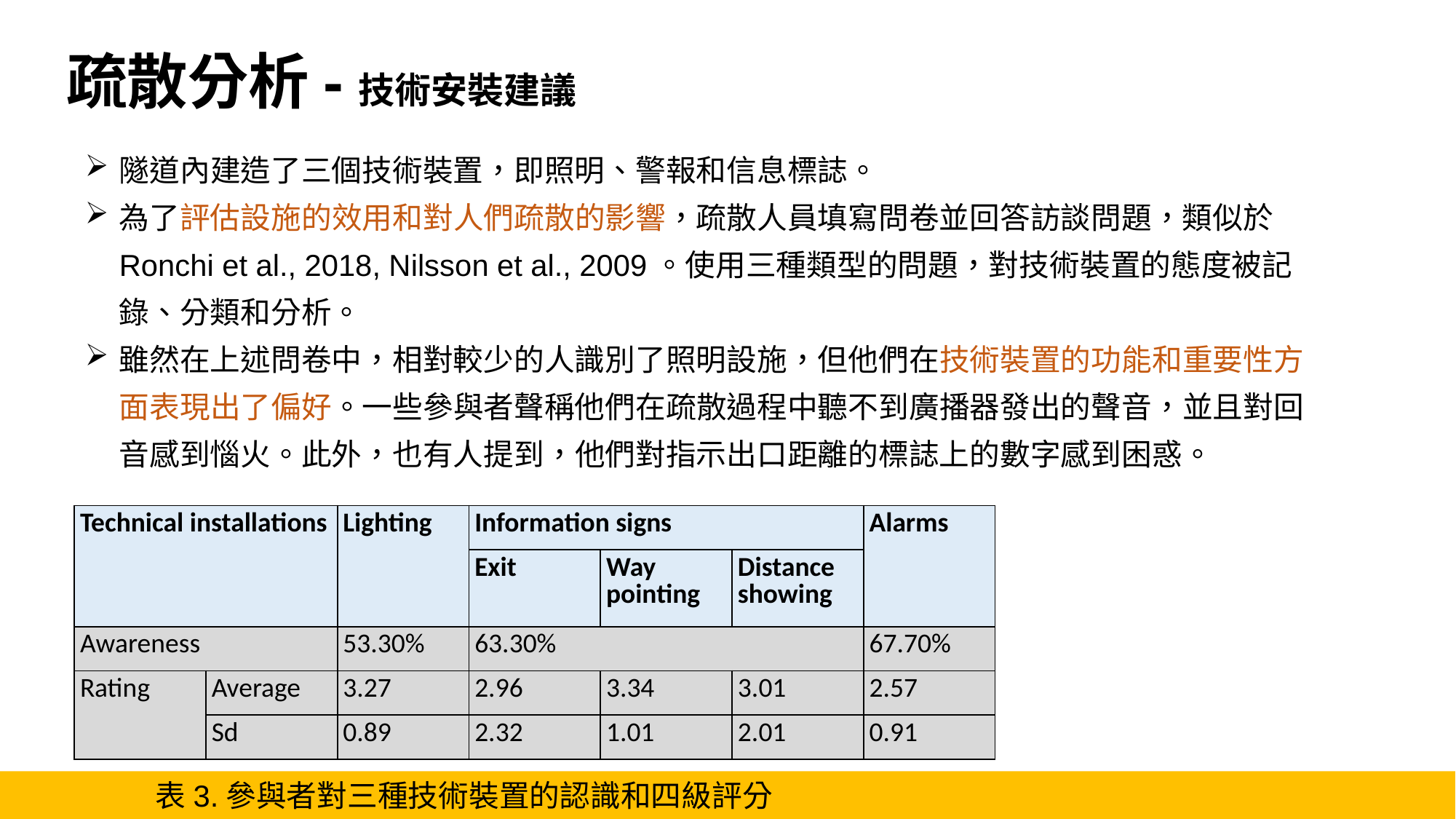

疏散分析-技術安裝建議

隧道內建造了三個技術裝置，即照明、警報和信息標誌。
為了評估設施的效用和對人們疏散的影響，疏散人員填寫問卷並回答訪談問題，類似於Ronchi et al., 2018, Nilsson et al., 2009。使用三種類型的問題，對技術裝置的態度被記錄、分類和分析。
雖然在上述問卷中，相對較少的人識別了照明設施，但他們在技術裝置的功能和重要性方面表現出了偏好。一些參與者聲稱他們在疏散過程中聽不到廣播器發出的聲音，並且對回音感到惱火。此外，也有人提到，他們對指示出口距離的標誌上的數字感到困惑。
| Technical installations |  | Lighting | Information signs |  |  | Alarms |
| --- | --- | --- | --- | --- | --- | --- |
|  |  |  | Exit | Way pointing | Distance showing |  |
| Awareness |  | 53.30% | 63.30% |  |  | 67.70% |
| Rating | Average | 3.27 | 2.96 | 3.34 | 3.01 | 2.57 |
|  | Sd | 0.89 | 2.32 | 1.01 | 2.01 | 0.91 |
24

表3.參與者對三種技術裝置的認識和四級評分